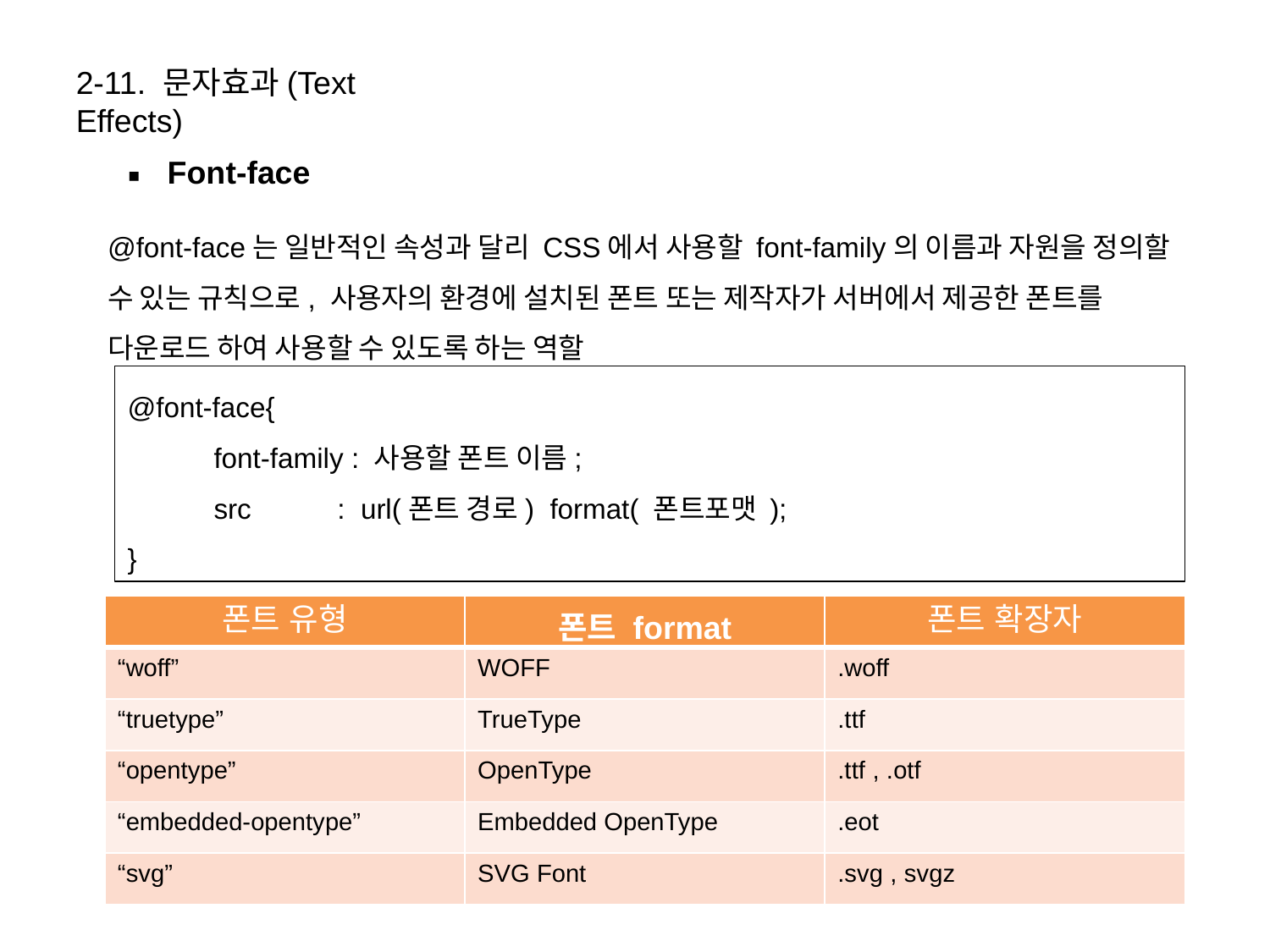

2-11. 문자효과(Text Effects)
Font-face
@font-face는 일반적인 속성과 달리 CSS에서 사용할 font-family의 이름과 자원을 정의할 수 있는 규칙으로, 사용자의 환경에 설치된 폰트 또는 제작자가 서버에서 제공한 폰트를 다운로드 하여 사용할 수 있도록 하는 역할
@font-face{
           font-family : 사용할 폰트 이름;
           src           :  url(폰트 경로)  format( 폰트포맷 );
}
| 폰트 유형 | 폰트 format | 폰트 확장자 |
| --- | --- | --- |
| “woff” | WOFF | .woff |
| “truetype” | TrueType | .ttf |
| “opentype” | OpenType | .ttf , .otf |
| “embedded-opentype” | Embedded OpenType | .eot |
| “svg” | SVG Font | .svg , svgz |